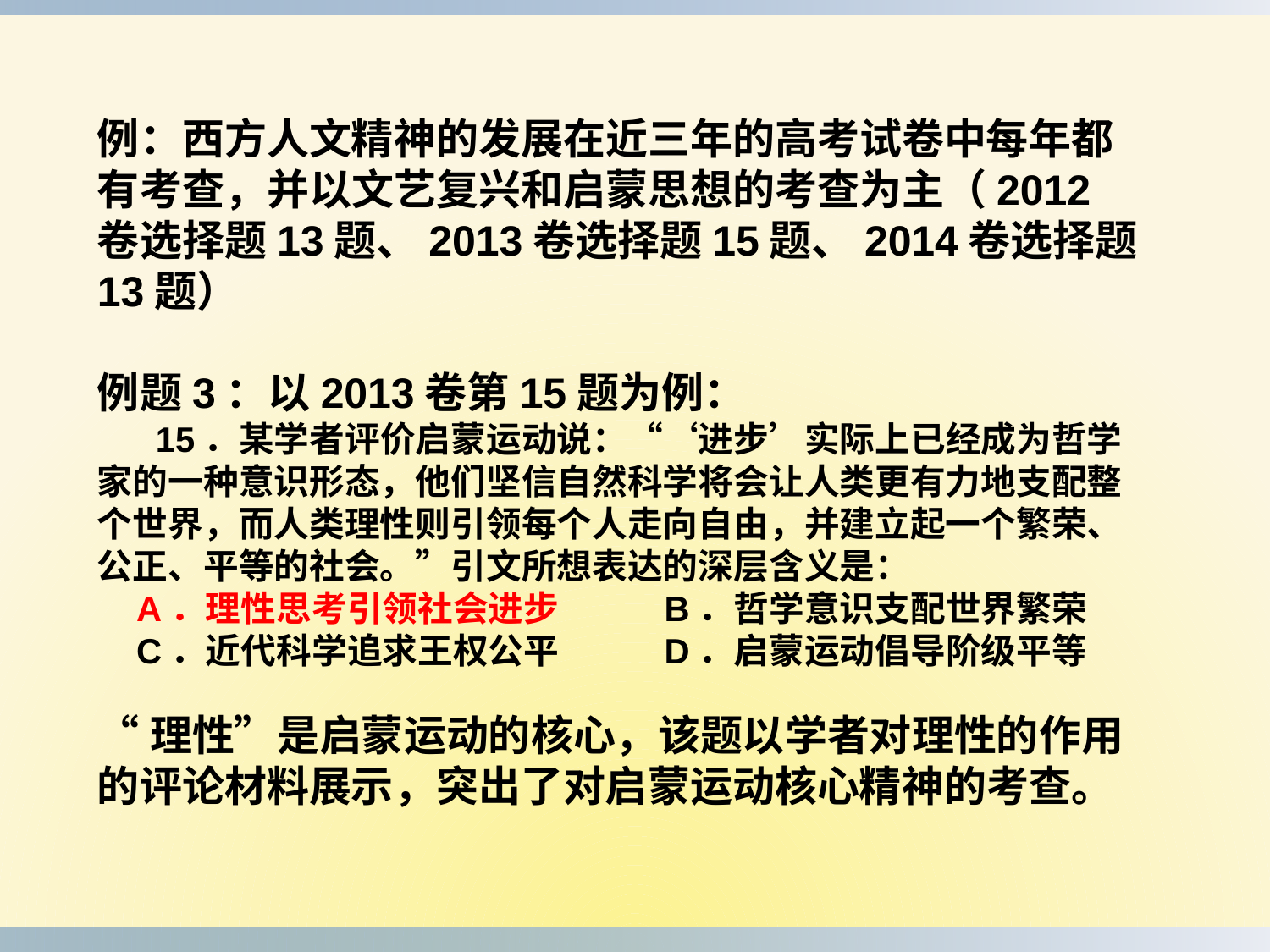

例：西方人文精神的发展在近三年的高考试卷中每年都有考查，并以文艺复兴和启蒙思想的考查为主（2012卷选择题13题、2013卷选择题15题、2014卷选择题13题）

例题3：以2013卷第15题为例：
      15．某学者评价启蒙运动说：“‘进步’实际上已经成为哲学家的一种意识形态，他们坚信自然科学将会让人类更有力地支配整个世界，而人类理性则引领每个人走向自由，并建立起一个繁荣、公正、平等的社会。”引文所想表达的深层含义是：
    A．理性思考引领社会进步            B．哲学意识支配世界繁荣
    C．近代科学追求王权公平            D．启蒙运动倡导阶级平等

“理性”是启蒙运动的核心，该题以学者对理性的作用的评论材料展示，突出了对启蒙运动核心精神的考查。